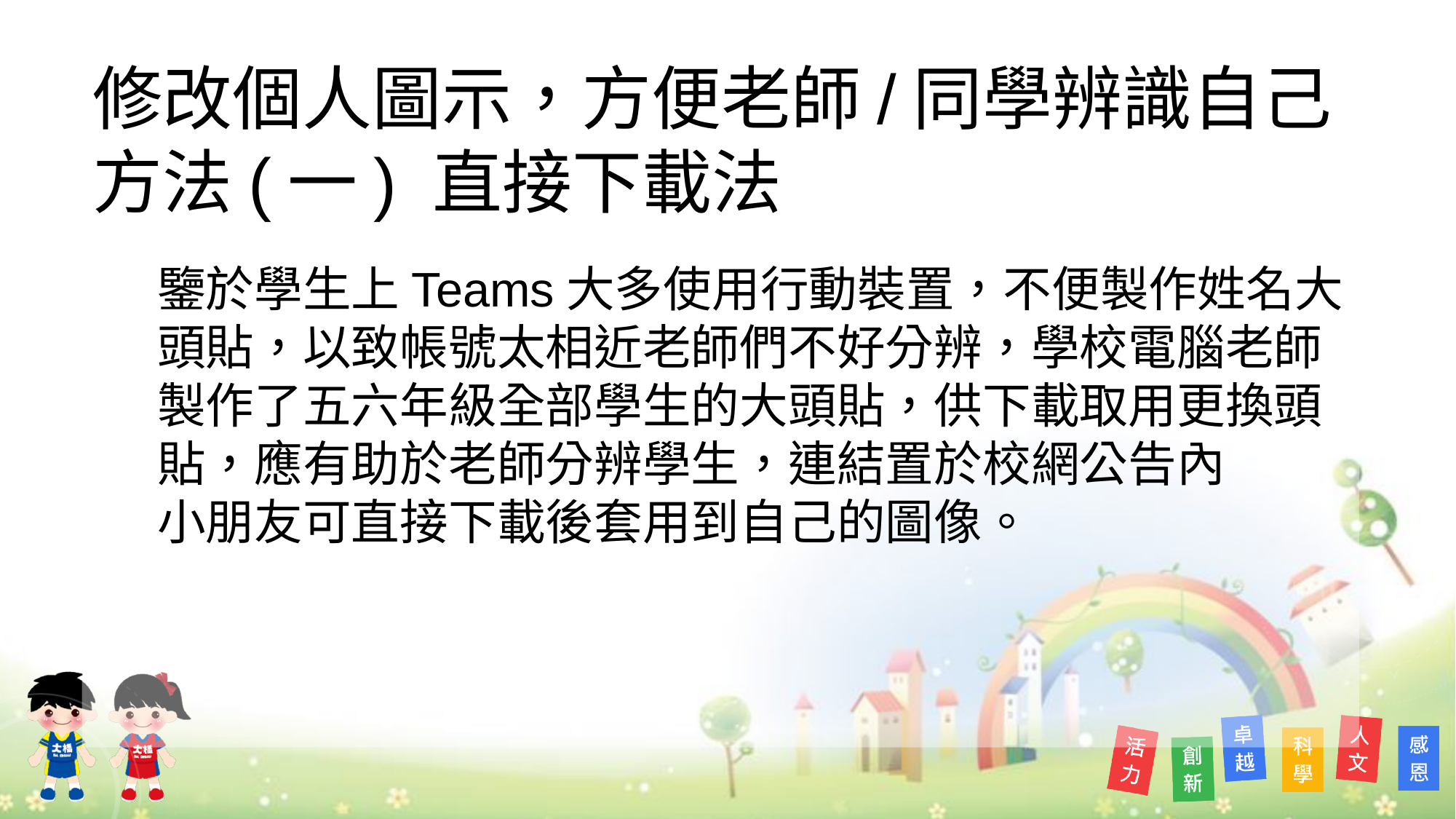

# 修改個人圖示，方便老師/同學辨識自己 方法(一) 直接下載法
鑒於學生上Teams大多使用行動裝置，不便製作姓名大頭貼，以致帳號太相近老師們不好分辨，學校電腦老師製作了五六年級全部學生的大頭貼，供下載取用更換頭貼，應有助於老師分辨學生，連結置於校網公告內
小朋友可直接下載後套用到自己的圖像。